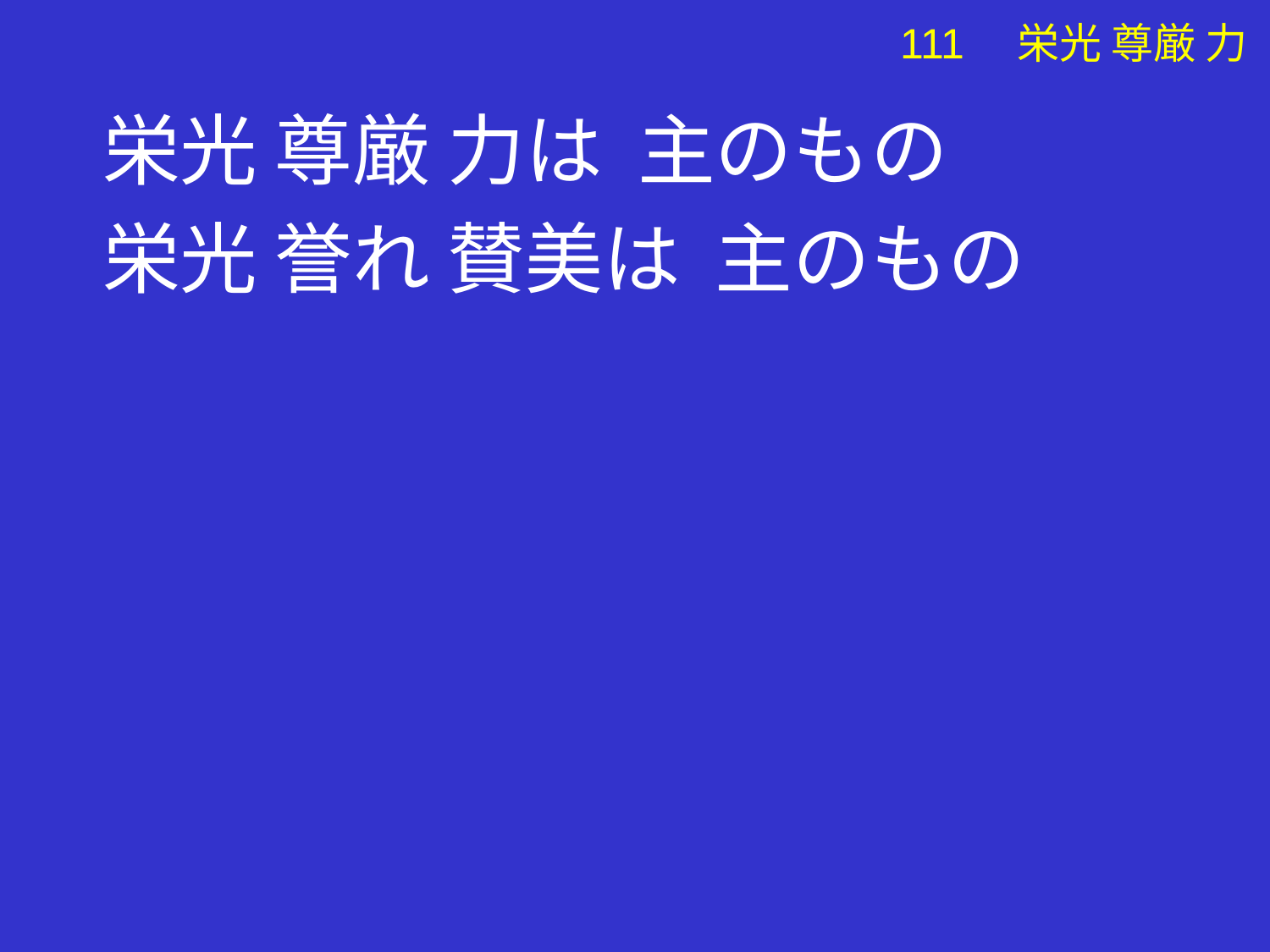

栄光 尊厳 力は  主のもの
栄光 誉れ 賛美は  主のもの
# 111　栄光 尊厳 力